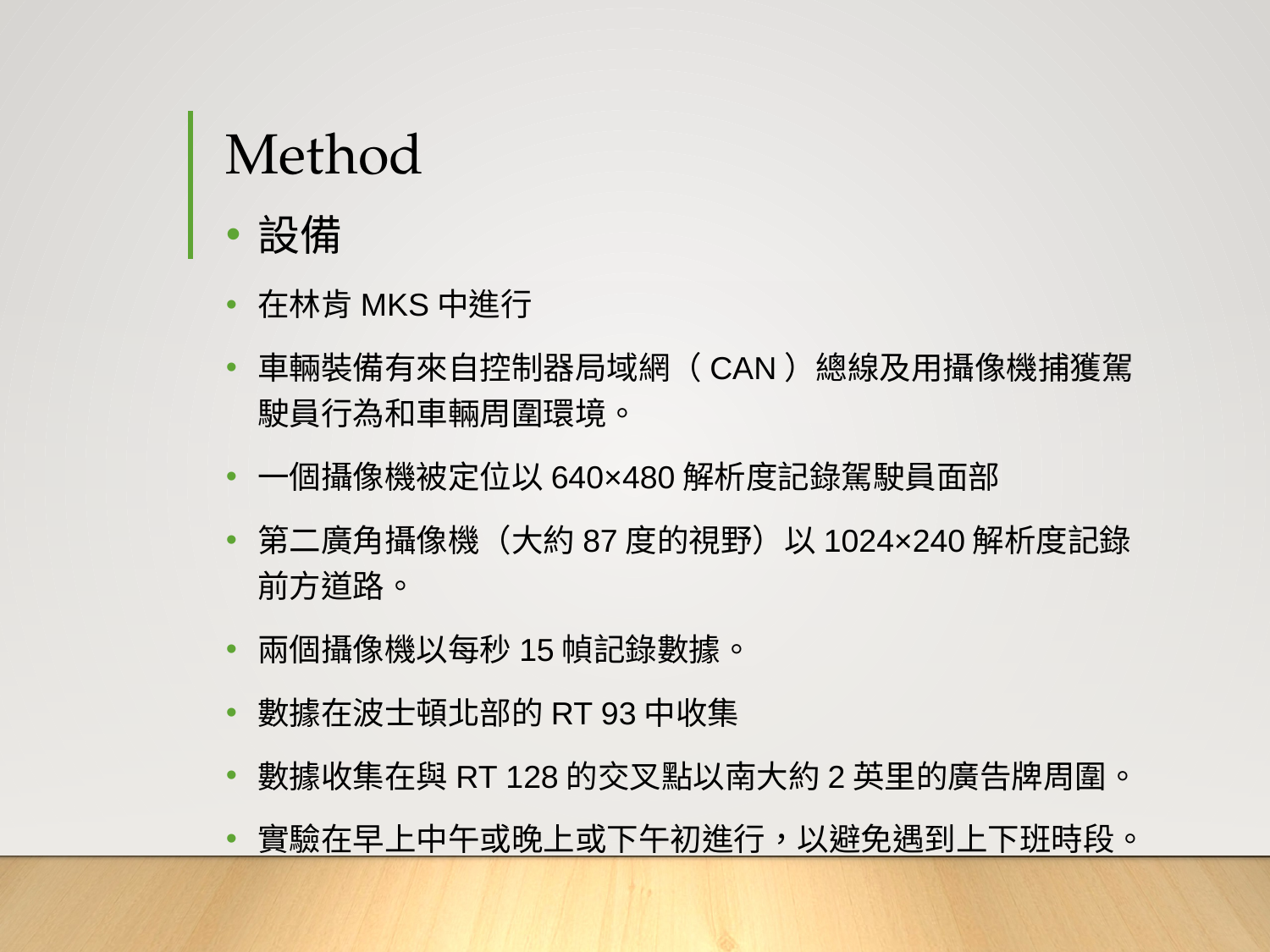

# Method
設備
在林肯MKS中進行
車輛裝備有來自控制器局域網（CAN）總線及用攝像機捕獲駕駛員行為和車輛周圍環境。
一個攝像機被定位以640×480解析度記錄駕駛員面部
第二廣角攝像機（大約87度的視野）以1024×240解析度記錄前方道路。
兩個攝像機以每秒15幀記錄數據。
數據在波士頓北部的RT 93中收集
數據收集在與RT 128的交叉點以南大約2英里的廣告牌周圍。
實驗在早上中午或晚上或下午初進行，以避免遇到上下班時段。